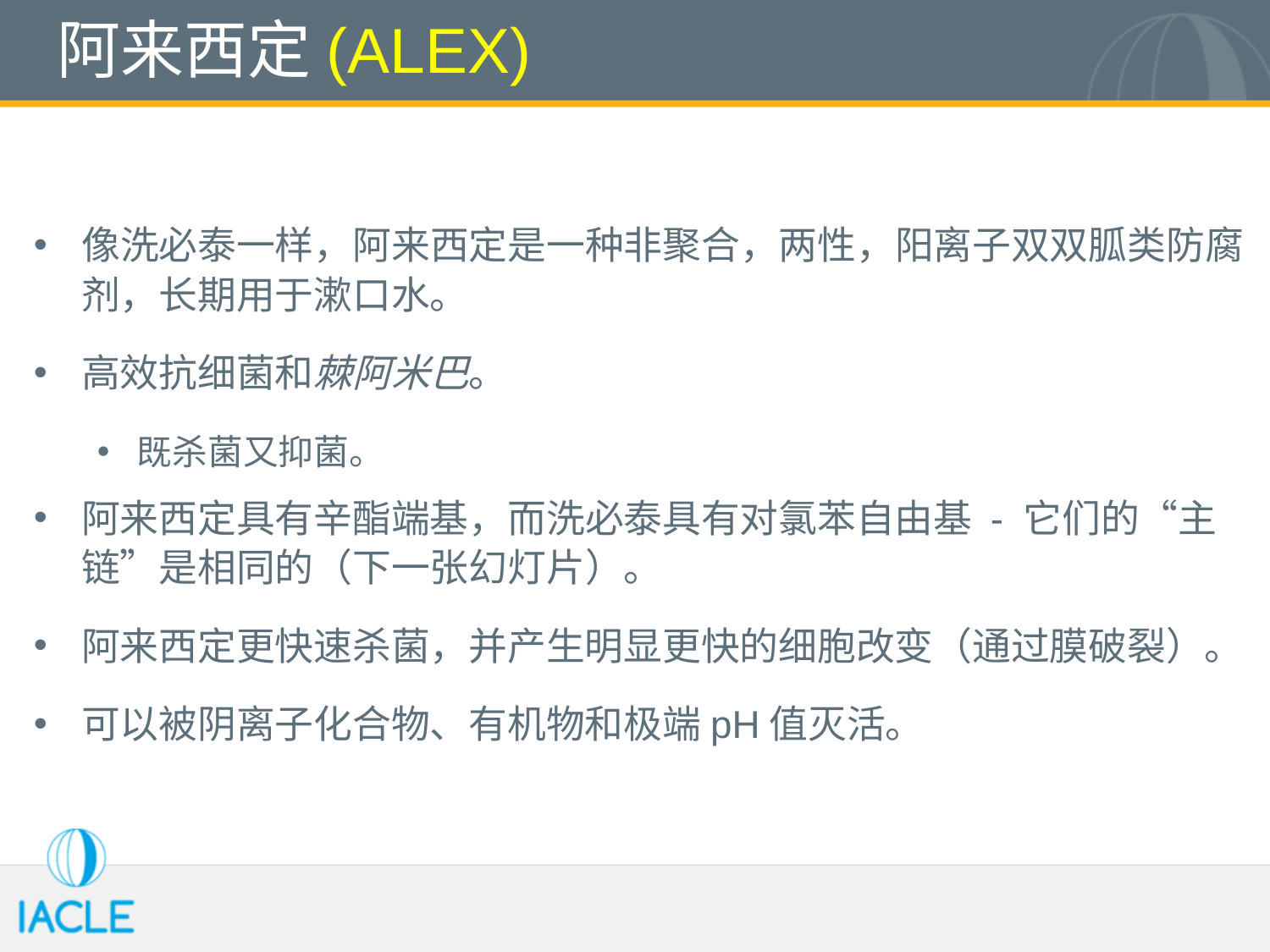

# 阿来西定(ALEX)
像洗必泰一样，阿来西定是一种非聚合，两性，阳离子双双胍类防腐剂，长期用于漱口水。
高效抗细菌和棘阿米巴。
既杀菌又抑菌。
阿来西定具有辛酯端基，而洗必泰具有对氯苯自由基 - 它们的“主链”是相同的（下一张幻灯片）。
阿来西定更快速杀菌，并产生明显更快的细胞改变（通过膜破裂）。
可以被阴离子化合物、有机物和极端pH值灭活。